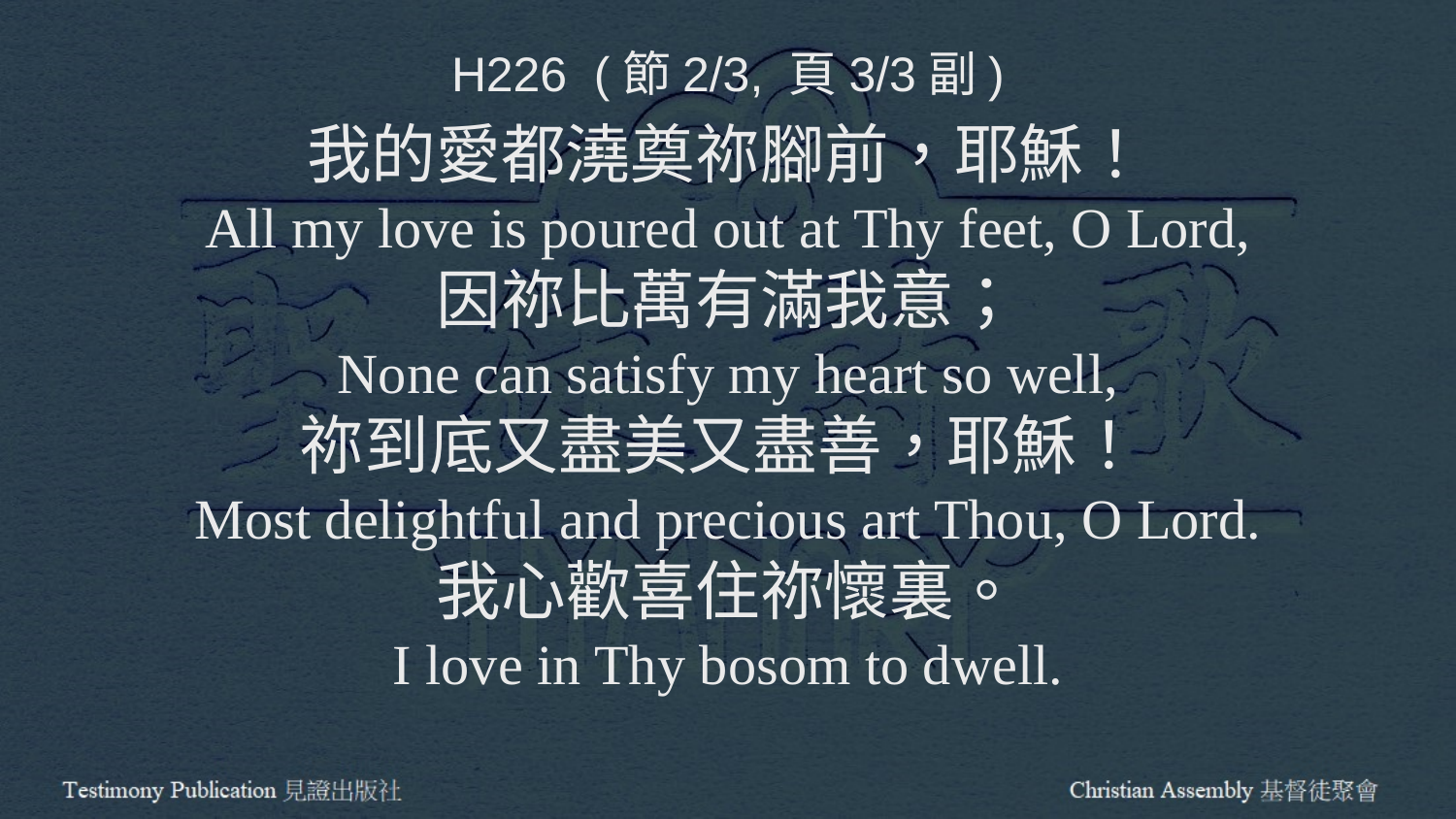

H226  (節2/3, 頁3/3副)
我的愛都澆奠祢腳前，耶穌！
All my love is poured out at Thy feet, O Lord,
因祢比萬有滿我意；
None can satisfy my heart so well,
祢到底又盡美又盡善，耶穌！
Most delightful and precious art Thou, O Lord.
我心歡喜住祢懷裏。
I love in Thy bosom to dwell.